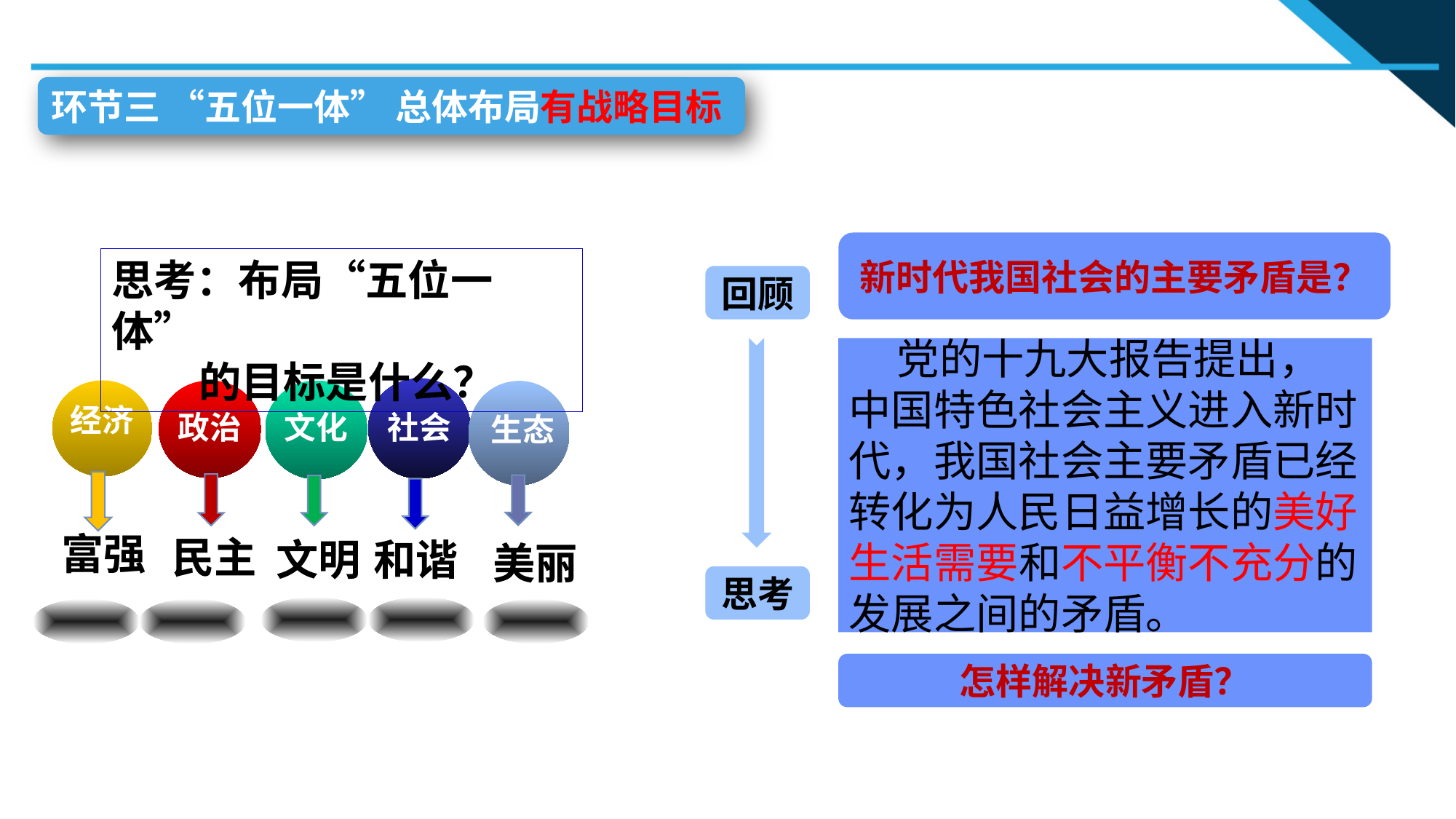

环节三 “五位一体” 总体布局有战略目标
新时代我国社会的主要矛盾是？
思考：布局“五位一体”
        的目标是什么？
回顾
    党的十九大报告提出，中国特色社会主义进入新时代，我国社会主要矛盾已经转化为人民日益增长的美好生活需要和不平衡不充分的发展之间的矛盾。

社会

经济

政治

文化

生态

富强
民主
文明
和谐
美丽
思考

怎样解决新矛盾？